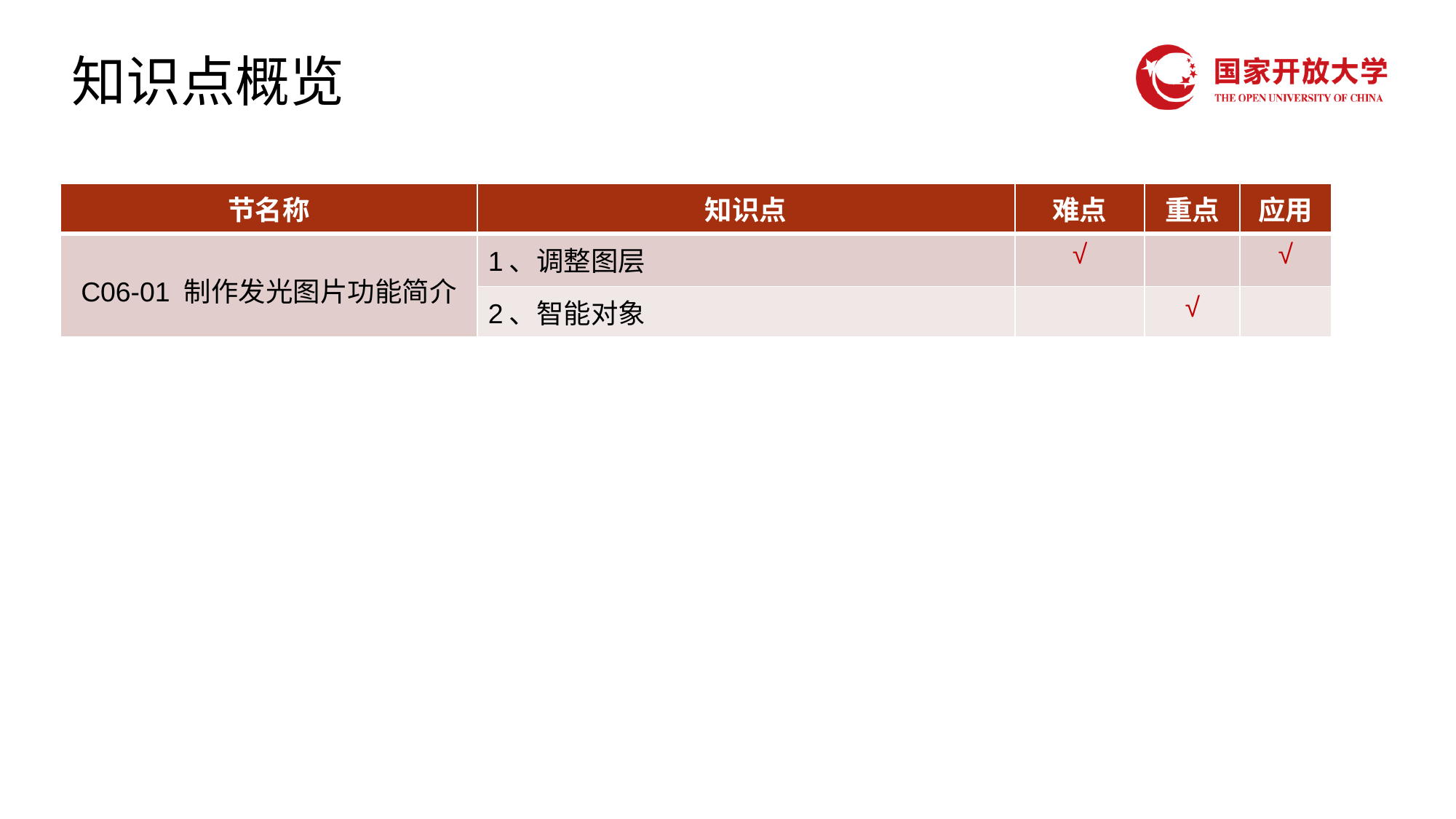

# 知识点概览
| 节名称 | 知识点 | 难点 | 重点 | 应用 |
| --- | --- | --- | --- | --- |
| C06-01 制作发光图片功能简介 | 1、调整图层 | √ |  | √ |
|  | 2、智能对象 |  | √ |  |